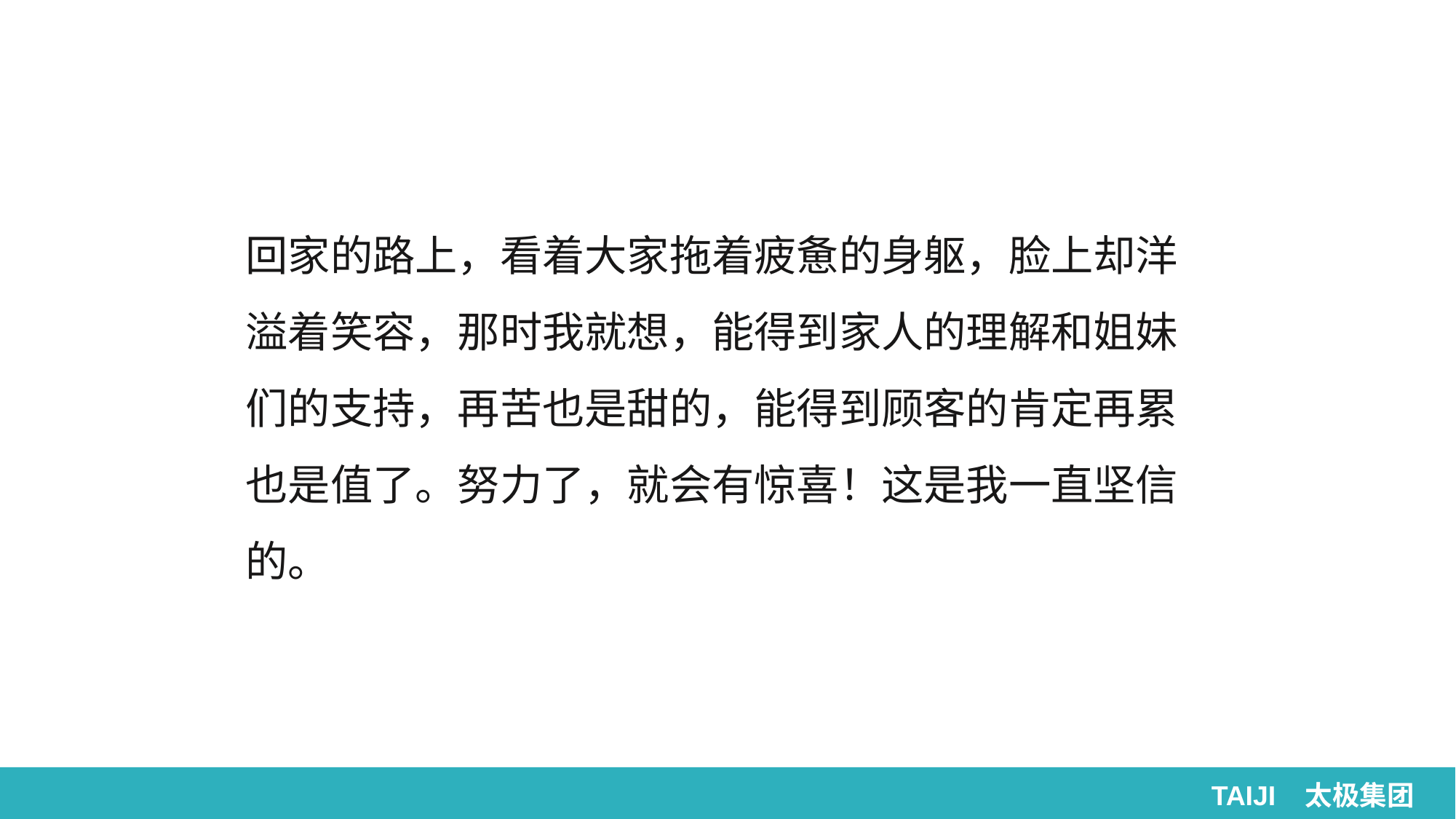

回家的路上，看着大家拖着疲惫的身躯，脸上却洋溢着笑容，那时我就想，能得到家人的理解和姐妹们的支持，再苦也是甜的，能得到顾客的肯定再累也是值了。努力了，就会有惊喜！这是我一直坚信的。

TAIJI   太极集团